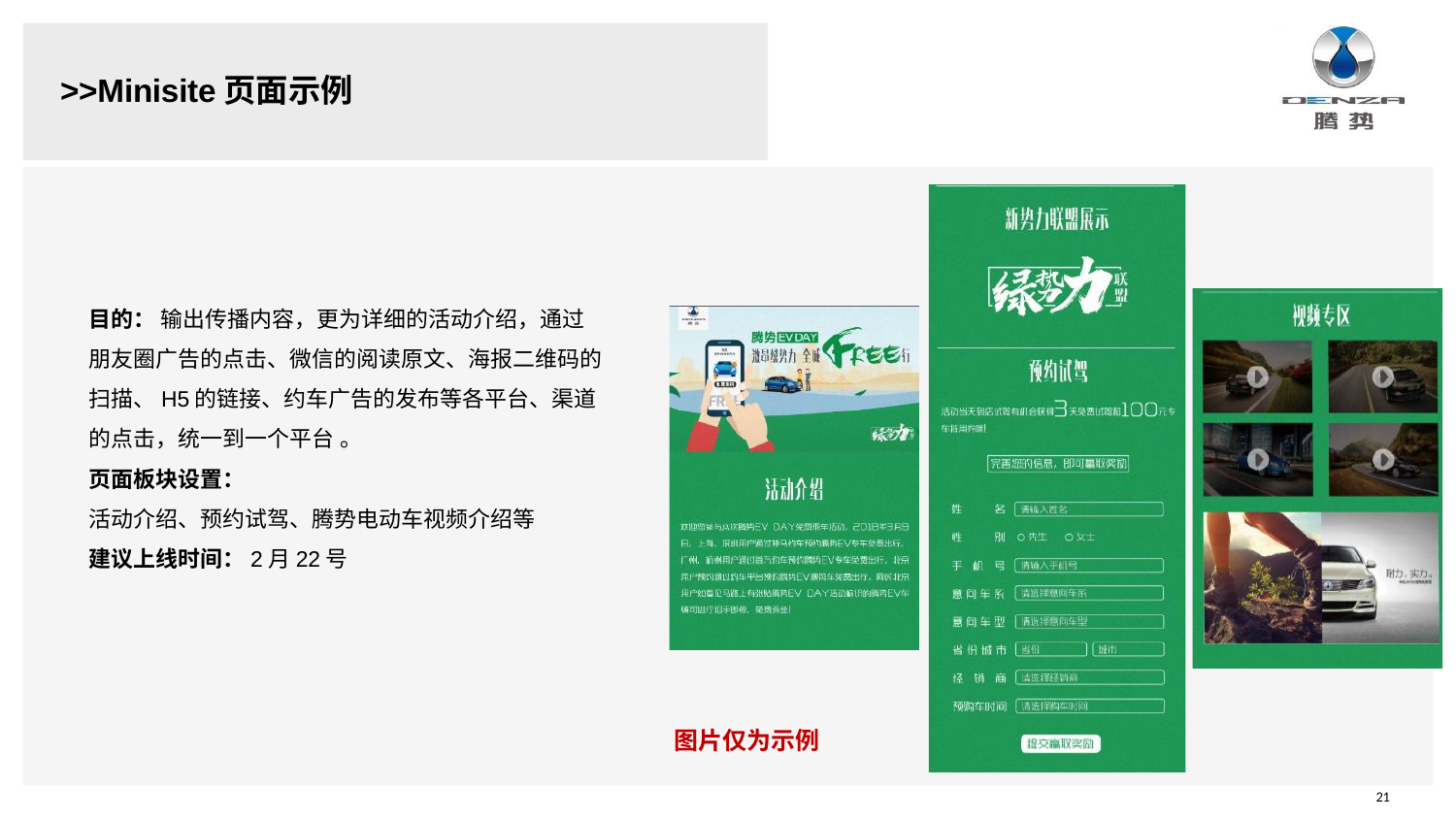

# >>Minisite页面示例

目的： 输出传播内容，更为详细的活动介绍，通过 朋友圈广告的点击、微信的阅读原文、海报二维码的 扫描、H5的链接、约车广告的发布等各平台、渠道 的点击，统一到一个平台 。
页面板块设置：
活动介绍、预约试驾、腾势电动车视频介绍等
建议上线时间：2月22号

图片仅为示例
21